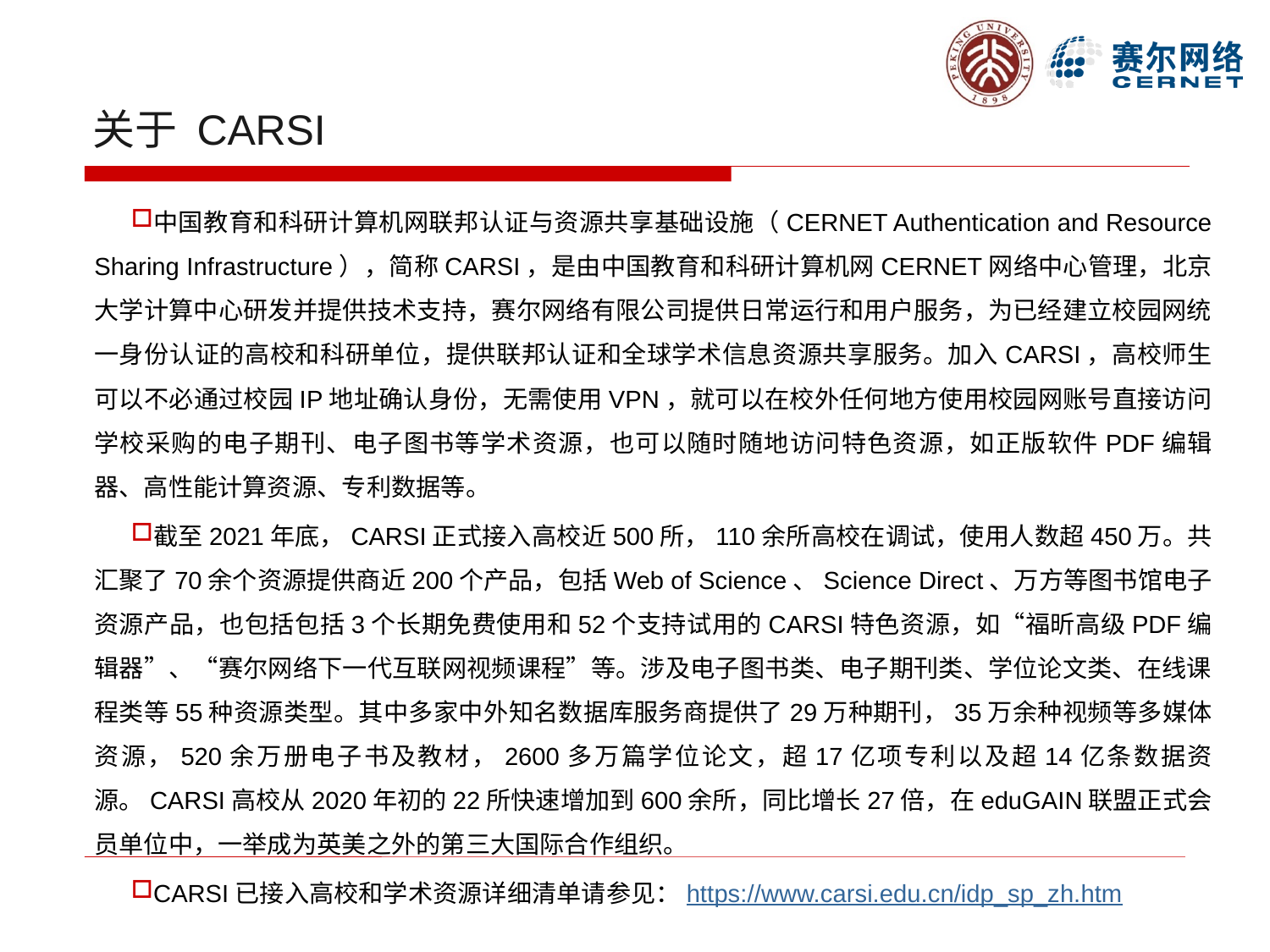

# 关于 CARSI
中国教育和科研计算机网联邦认证与资源共享基础设施（CERNET Authentication and Resource Sharing Infrastructure），简称CARSI，是由中国教育和科研计算机网CERNET网络中心管理，北京大学计算中心研发并提供技术支持，赛尔网络有限公司提供日常运行和用户服务，为已经建立校园网统一身份认证的高校和科研单位，提供联邦认证和全球学术信息资源共享服务。加入CARSI，高校师生可以不必通过校园IP地址确认身份，无需使用VPN，就可以在校外任何地方使用校园网账号直接访问学校采购的电子期刊、电子图书等学术资源，也可以随时随地访问特色资源，如正版软件PDF编辑器、高性能计算资源、专利数据等。
截至2021年底，CARSI正式接入高校近500所，110余所高校在调试，使用人数超450万。共汇聚了70余个资源提供商近200个产品，包括Web of Science、Science Direct、万方等图书馆电子资源产品，也包括包括3个长期免费使用和52个支持试用的CARSI特色资源，如“福昕高级PDF编辑器”、“赛尔网络下一代互联网视频课程”等。涉及电子图书类、电子期刊类、学位论文类、在线课程类等55种资源类型。其中多家中外知名数据库服务商提供了29万种期刊，35万余种视频等多媒体资源，520余万册电子书及教材，2600多万篇学位论文，超17亿项专利以及超14亿条数据资源。CARSI高校从2020年初的22所快速增加到600余所，同比增长27倍，在eduGAIN联盟正式会员单位中，一举成为英美之外的第三大国际合作组织。
CARSI已接入高校和学术资源详细清单请参见：https://www.carsi.edu.cn/idp_sp_zh.htm

3